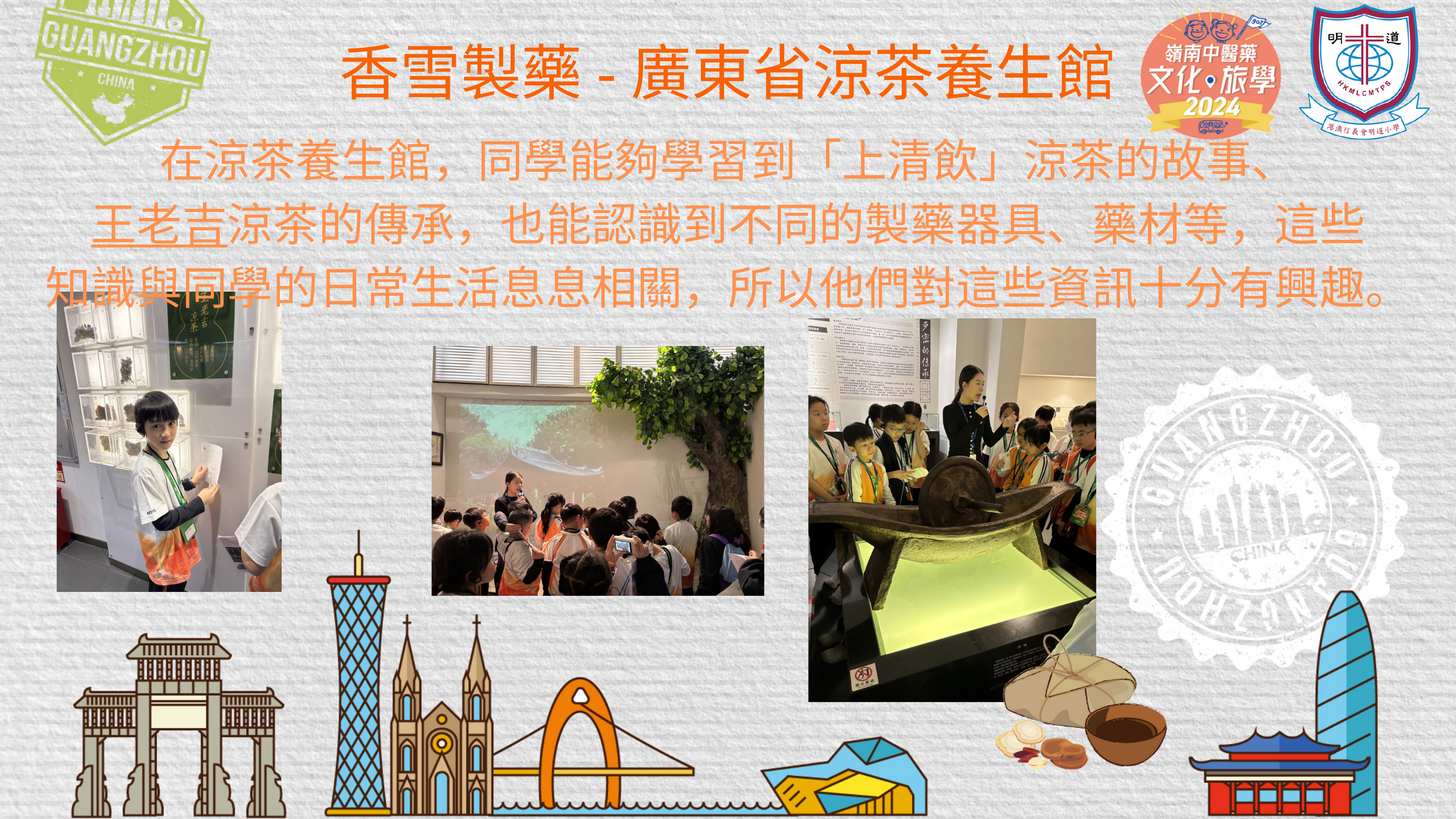

香雪製藥-廣東省涼茶養生館

在涼茶養生館，同學能夠學習到「上清飲」涼茶的故事、
王老吉涼茶的傳承，也能認識到不同的製藥器具、藥材等，這些
知識與同學的日常生活息息相關，所以他們對這些資訊十分有興趣。